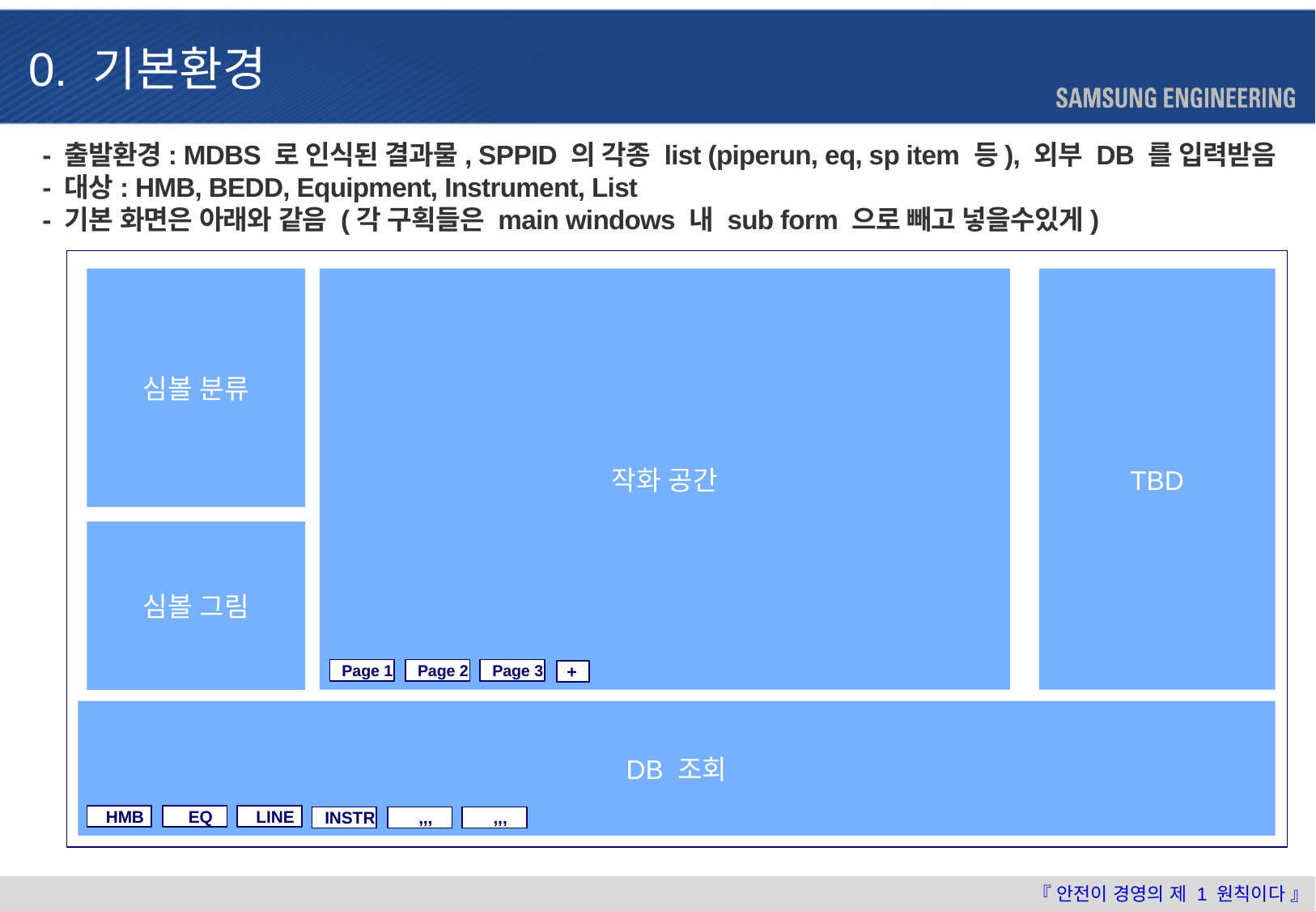

0. 기본환경
- 출발환경: MDBS 로 인식된 결과물, SPPID 의 각종 list (piperun, eq, sp item 등), 외부 DB 를 입력받음
- 대상: HMB, BEDD, Equipment, Instrument, List
- 기본 화면은 아래와 같음 (각 구획들은 main windows 내 sub form 으로 빼고 넣을수있게)

심볼 분류
작화 공간
TBD
심볼 그림
Page 1
Page 2
Page 3
+
DB 조회
HMB
EQ
LINE
INSTR
,,,
,,,